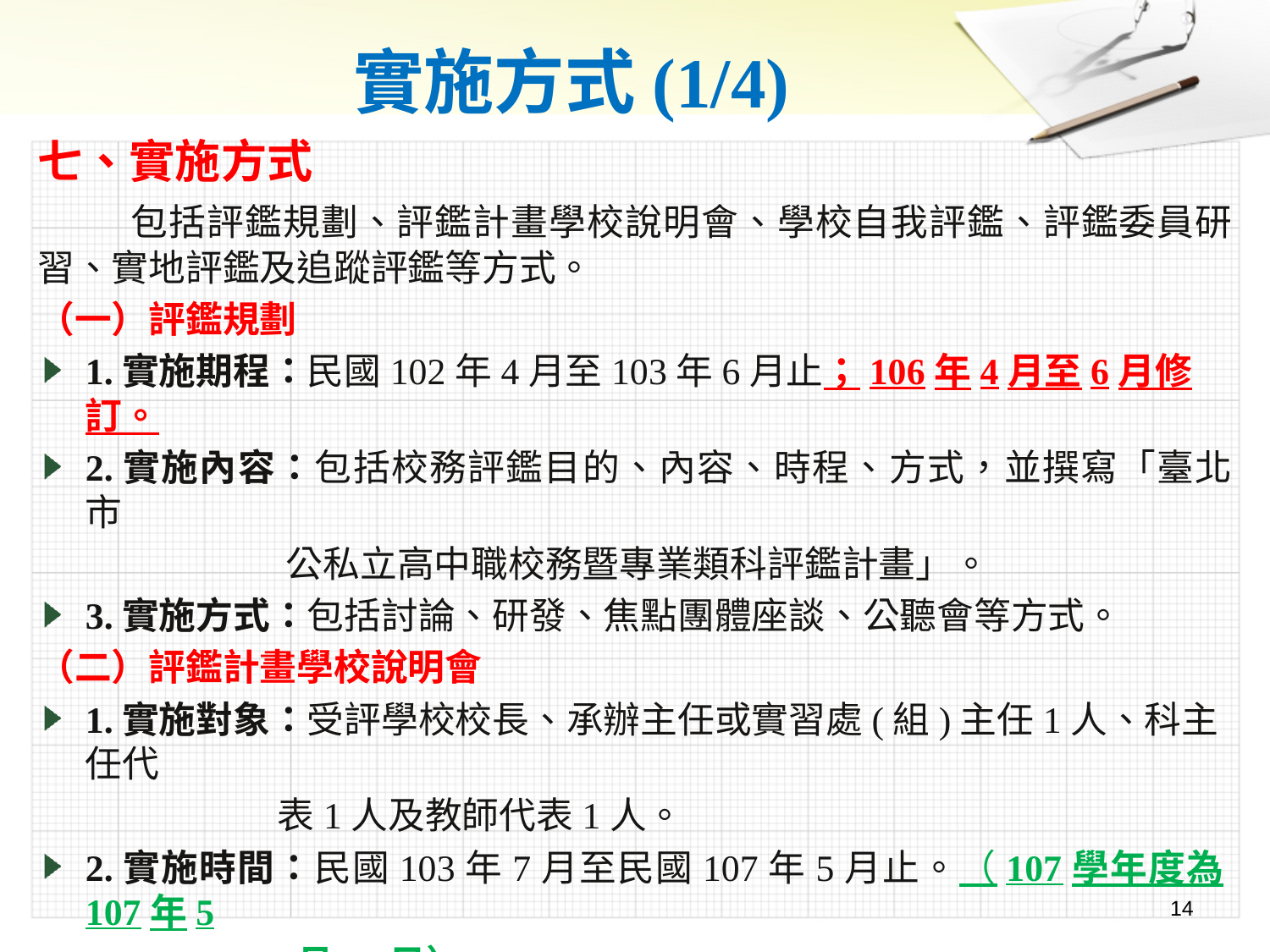

# 實施方式(1/4)
七、實施方式
        包括評鑑規劃、評鑑計畫學校說明會、學校自我評鑑、評鑑委員研習、實地評鑑及追蹤評鑑等方式。
（一）評鑑規劃
1.實施期程：民國102年4月至103年6月止；106年4月至6月修訂。
2.實施內容：包括校務評鑑目的、內容、時程、方式，並撰寫「臺北市
                             公私立高中職校務暨專業類科評鑑計畫」。
3.實施方式：包括討論、研發、焦點團體座談、公聽會等方式。
（二）評鑑計畫學校說明會
1.實施對象：受評學校校長、承辦主任或實習處(組)主任1人、科主任代
                            表1人及教師代表1人。
2.實施時間：民國103年7月至民國107年5月止。（107學年度為107年5
　　　　　　　月15日）
3.實施內容：包括校務評鑑實施計畫目的、內容、時程、方式等。
4.實施方式：包括講解、討論等方式。
14